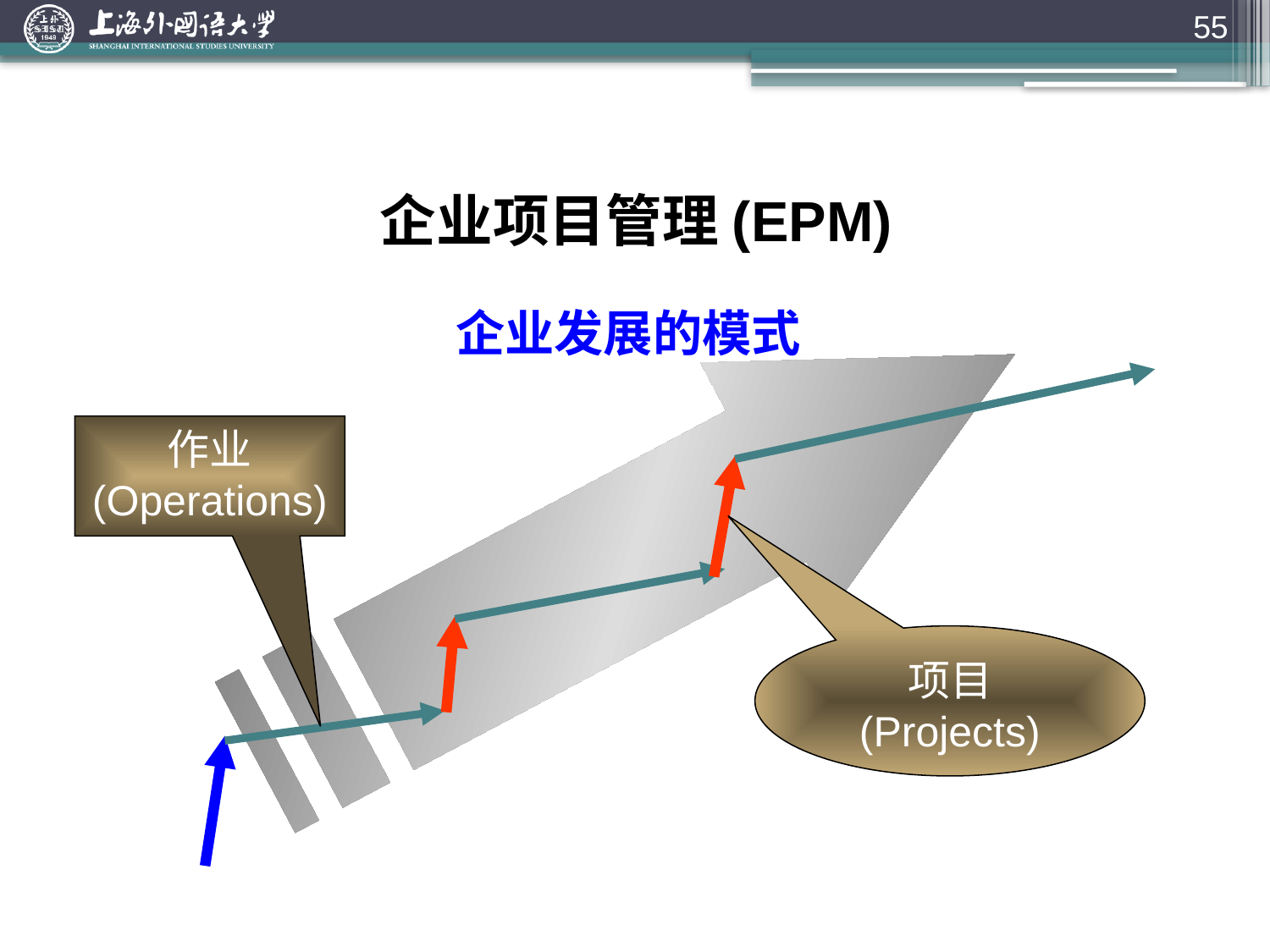

55
企业项目管理(EPM)
企业发展的模式

作业
(Operations)

项目
(Projects)